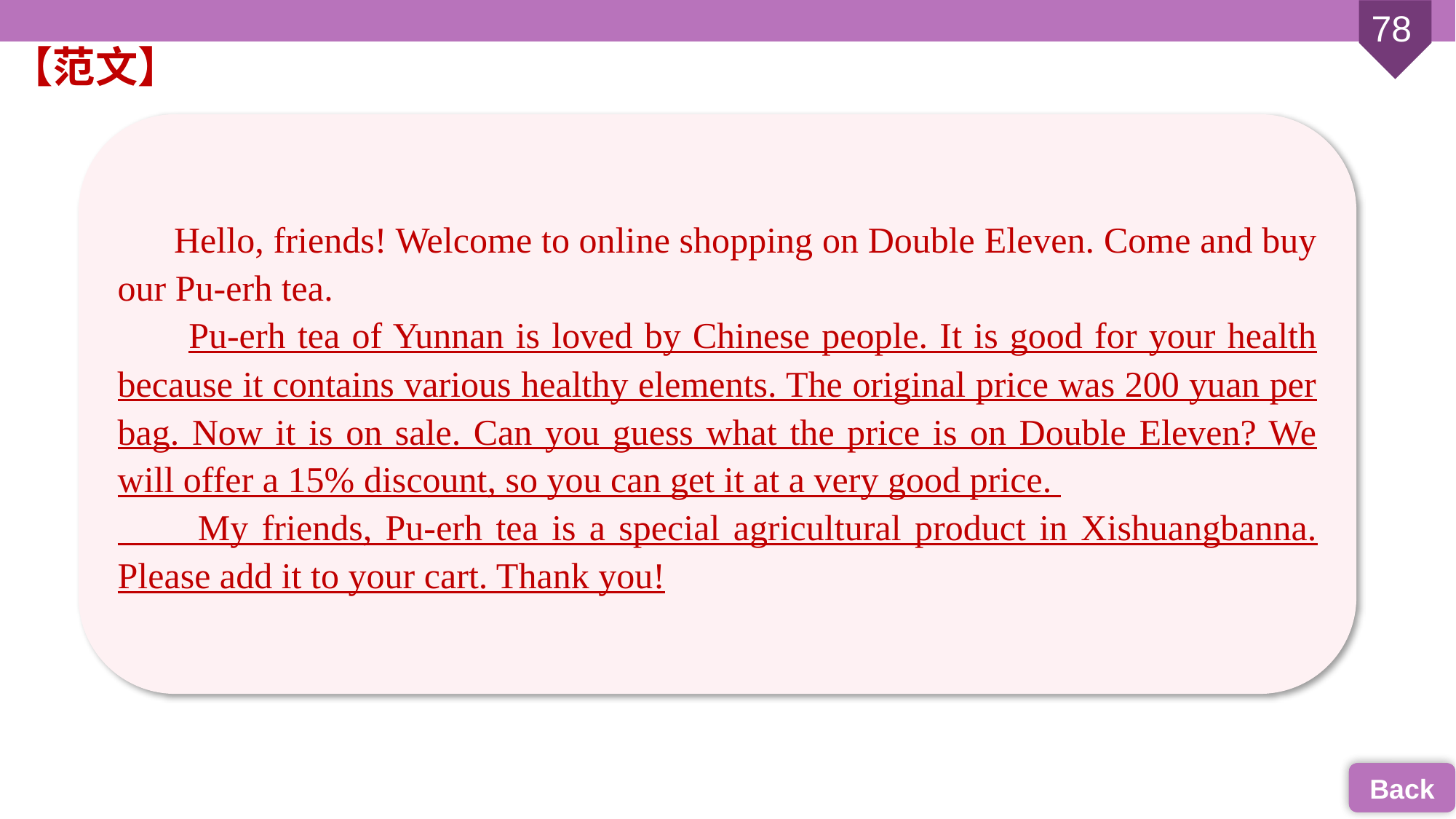

【范文】
      Hello, friends! Welcome to online shopping on Double Eleven. Come and buy our Pu-erh tea.
      Pu-erh tea of Yunnan is loved by Chinese people. It is good for your health because it contains various healthy elements. The original price was 200 yuan per bag. Now it is on sale. Can you guess what the price is on Double Eleven? We will offer a 15% discount, so you can get it at a very good price.
      My friends, Pu-erh tea is a special agricultural product in Xishuangbanna. Please add it to your cart. Thank you!
Back